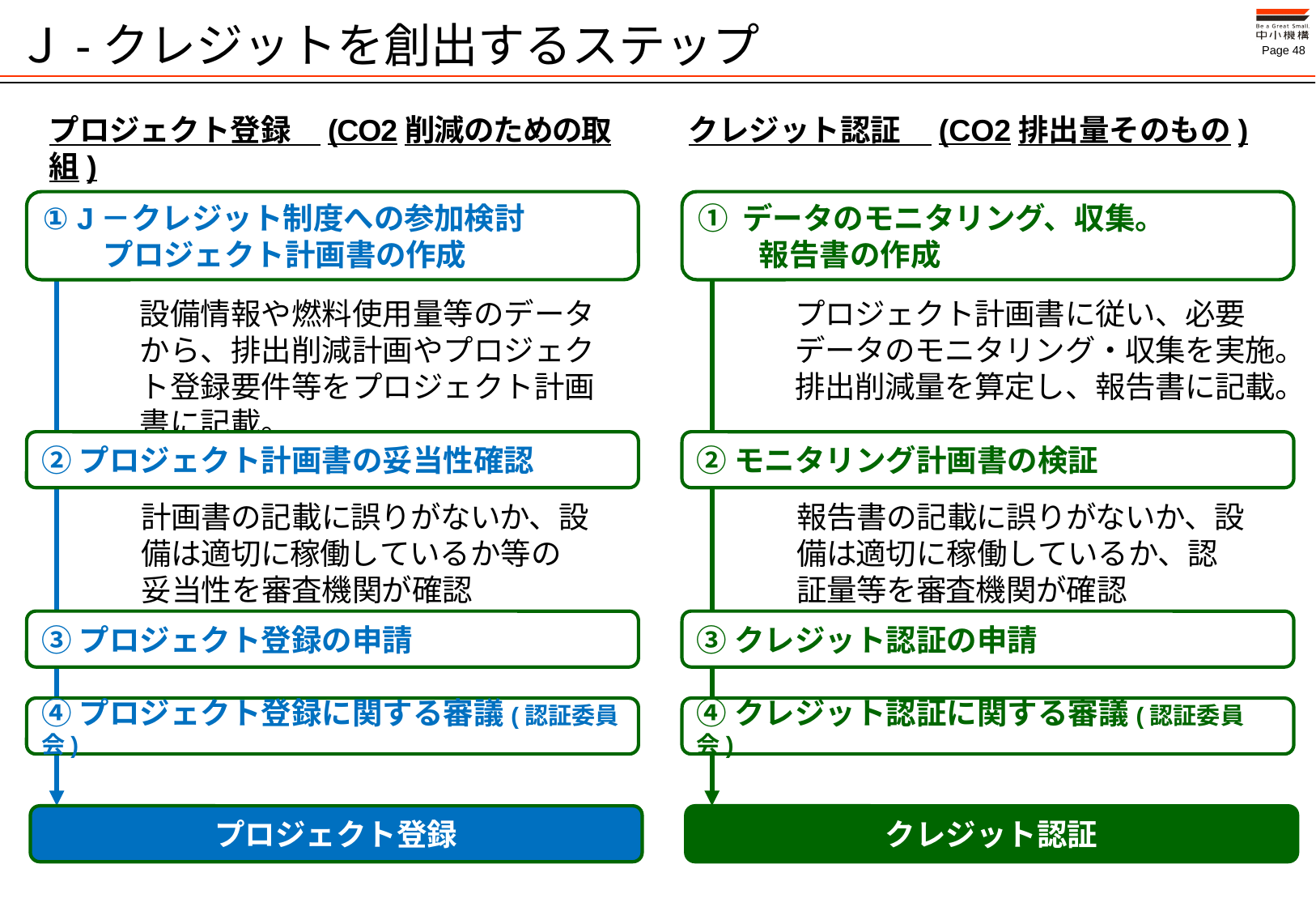

# Ｊ-クレジットを創出するステップ
プロジェクト登録　(CO2削減のための取組)
クレジット認証　(CO2排出量そのもの)
① J－クレジット制度への参加検討
　　プロジェクト計画書の作成
① データのモニタリング、収集。
　　報告書の作成
設備情報や燃料使用量等のデータから、排出削減計画やプロジェクト登録要件等をプロジェクト計画書に記載。
プロジェクト計画書に従い、必要データのモニタリング・収集を実施。排出削減量を算定し、報告書に記載。
②プロジェクト計画書の妥当性確認
②モニタリング計画書の検証
計画書の記載に誤りがないか、設備は適切に稼働しているか等の妥当性を審査機関が確認
報告書の記載に誤りがないか、設備は適切に稼働しているか、認証量等を審査機関が確認
③プロジェクト登録の申請
③クレジット認証の申請
④プロジェクト登録に関する審議(認証委員会)
④クレジット認証に関する審議(認証委員会)
プロジェクト登録
クレジット認証